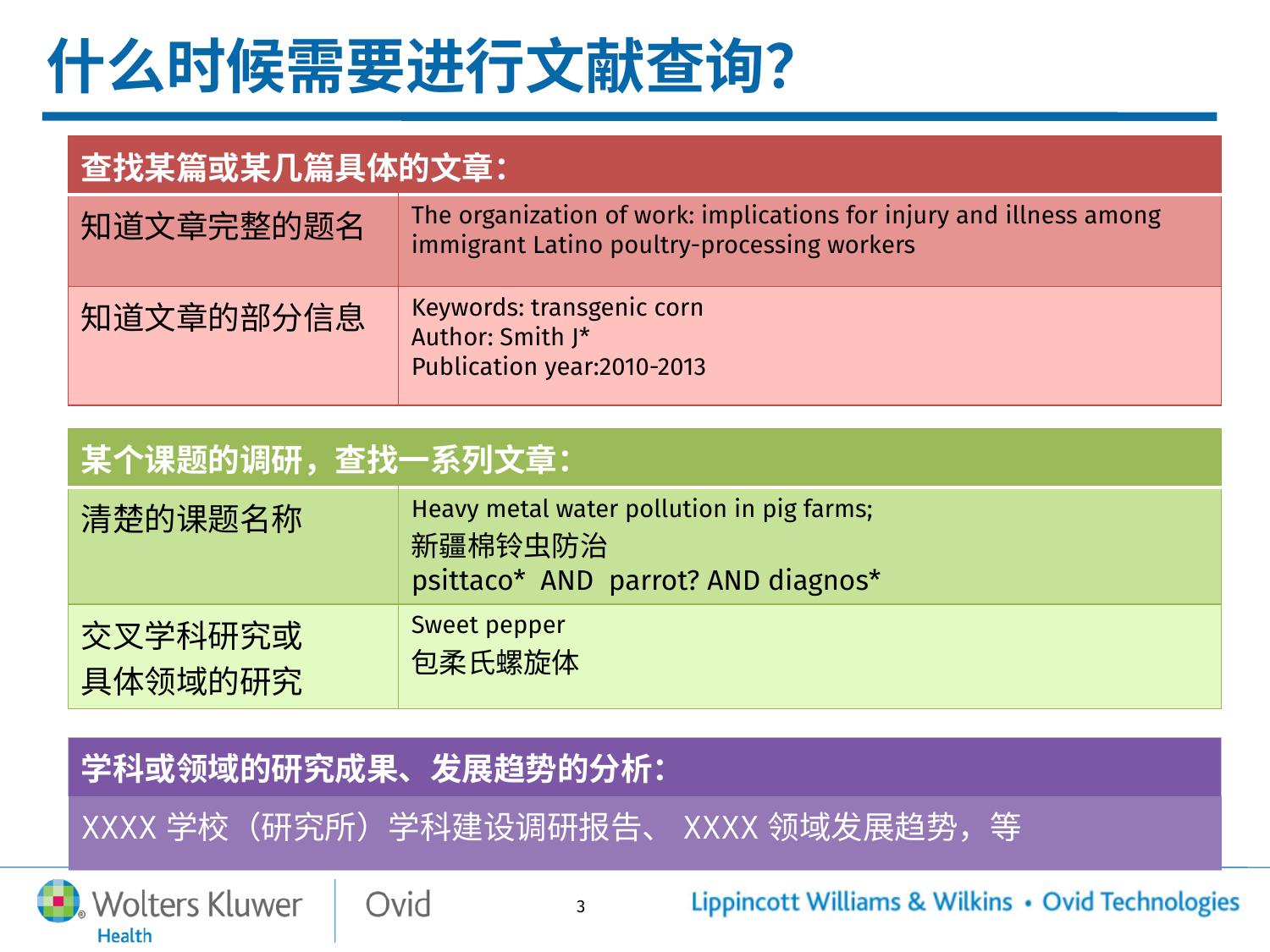

# 什么时候需要进行文献查询？
| 查找某篇或某几篇具体的文章： |  |
| --- | --- |
| 知道文章完整的题名 | The organization of work: implications for injury and illness among immigrant Latino poultry-processing workers |
| 知道文章的部分信息 | Keywords: transgenic corn Author: Smith J\* Publication year:2010-2013 |
| 某个课题的调研，查找一系列文章： |  |
| --- | --- |
| 清楚的课题名称 | Heavy metal water pollution in pig farms; 新疆棉铃虫防治 psittaco\* AND parrot? AND diagnos\* |
| 交叉学科研究或 具体领域的研究 | Sweet pepper 包柔氏螺旋体 |
| 学科或领域的研究成果、发展趋势的分析： |
| --- |
| XXXX学校（研究所）学科建设调研报告、XXXX领域发展趋势，等 |